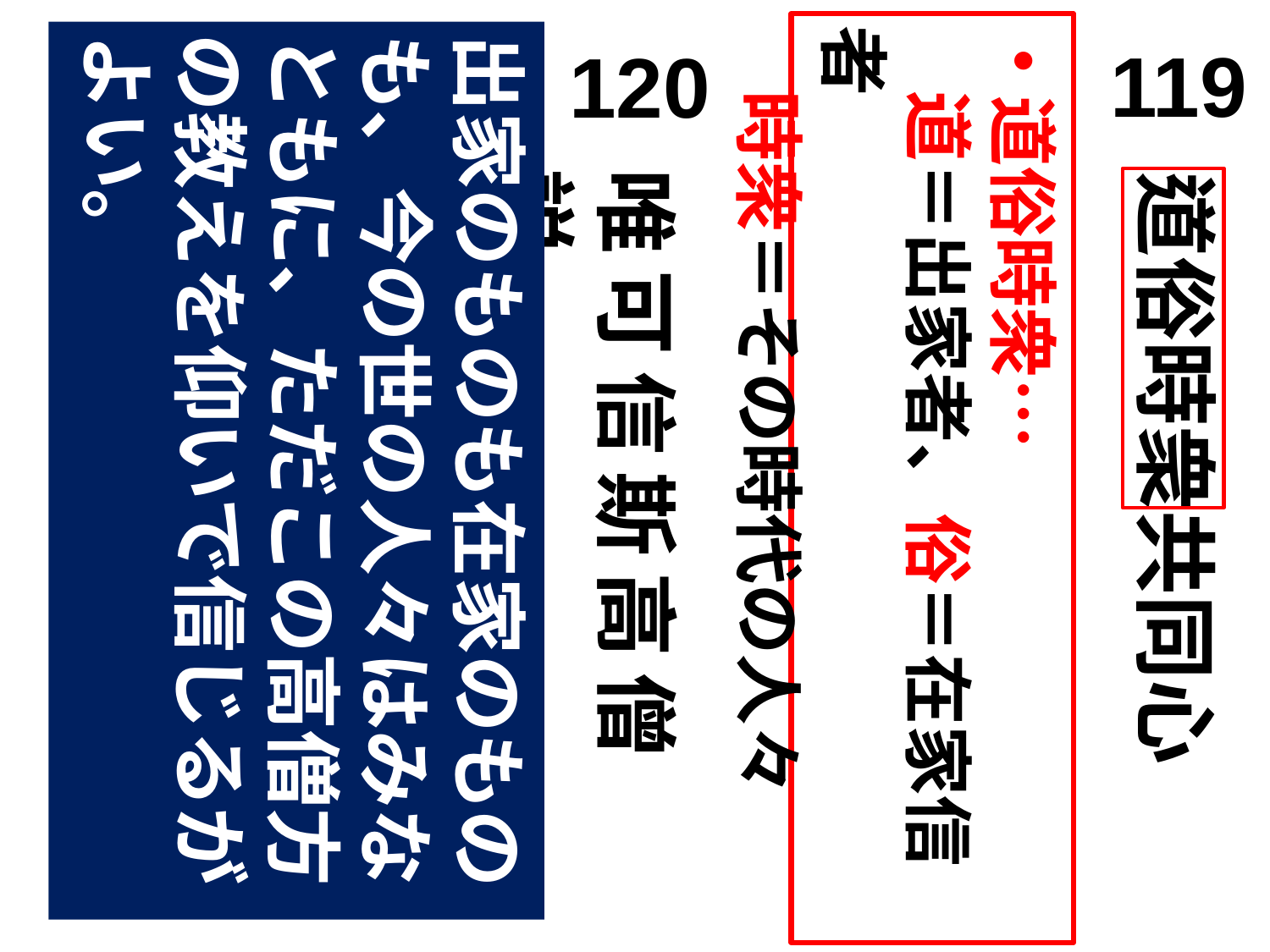

・道俗時衆…
   道＝出家者、俗＝在家信者
   時衆＝その時代の人々
出家のものも在家のものも、今の世の人々はみなともに、ただこの高僧方の教えを仰いで信じるがよい。
119
120
唯可信斯高僧説
道俗時衆共同心